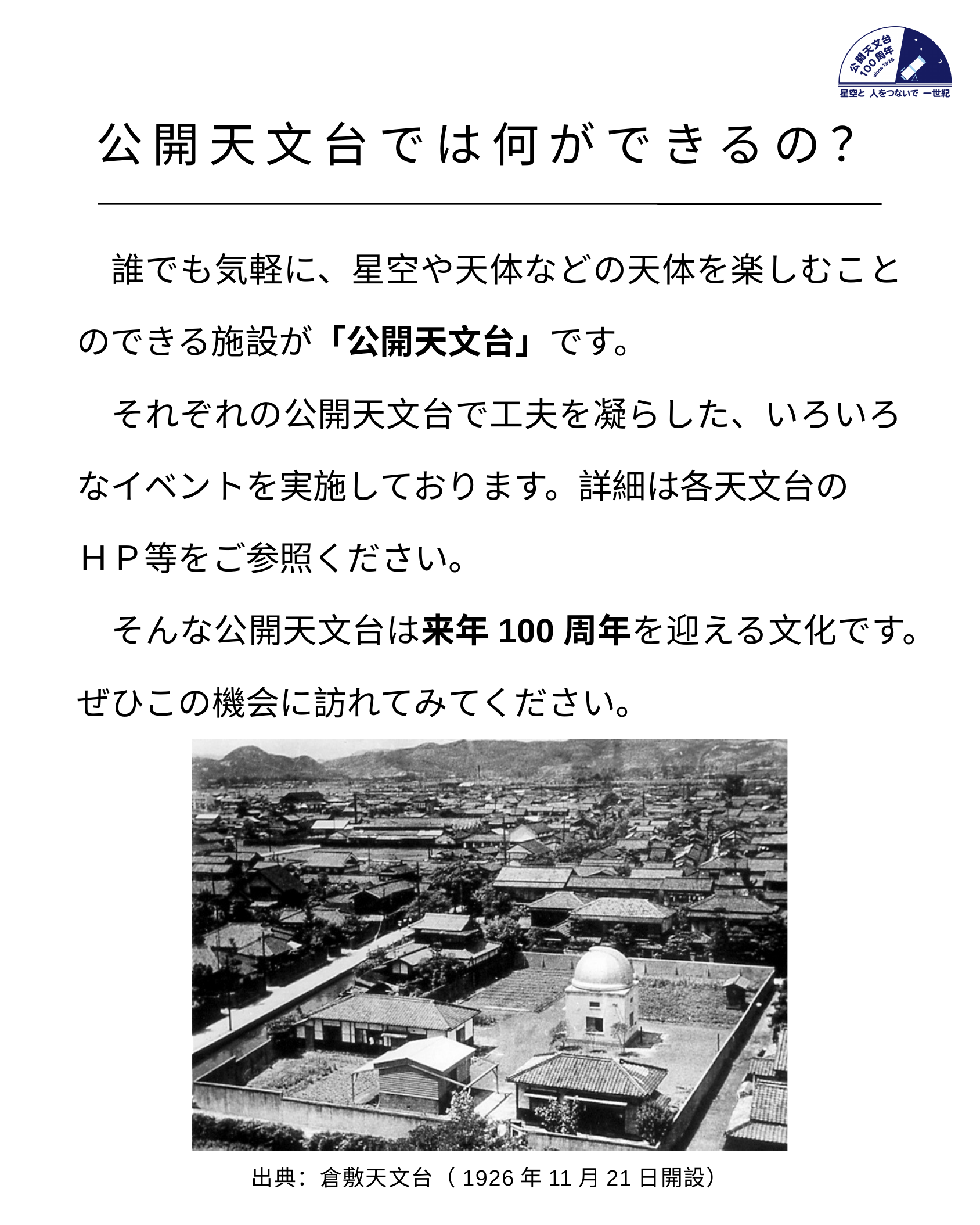

公開天文台では何ができるの？

　誰でも気軽に、星空や天体などの天体を楽しむことのできる施設が「公開天文台」です。
　それぞれの公開天文台で工夫を凝らした、いろいろなイベントを実施しております。詳細は各天文台の
ＨＰ等をご参照ください。
　そんな公開天文台は来年100周年を迎える文化です。ぜひこの機会に訪れてみてください。

出典：倉敷天文台（1926年11月21日開設）